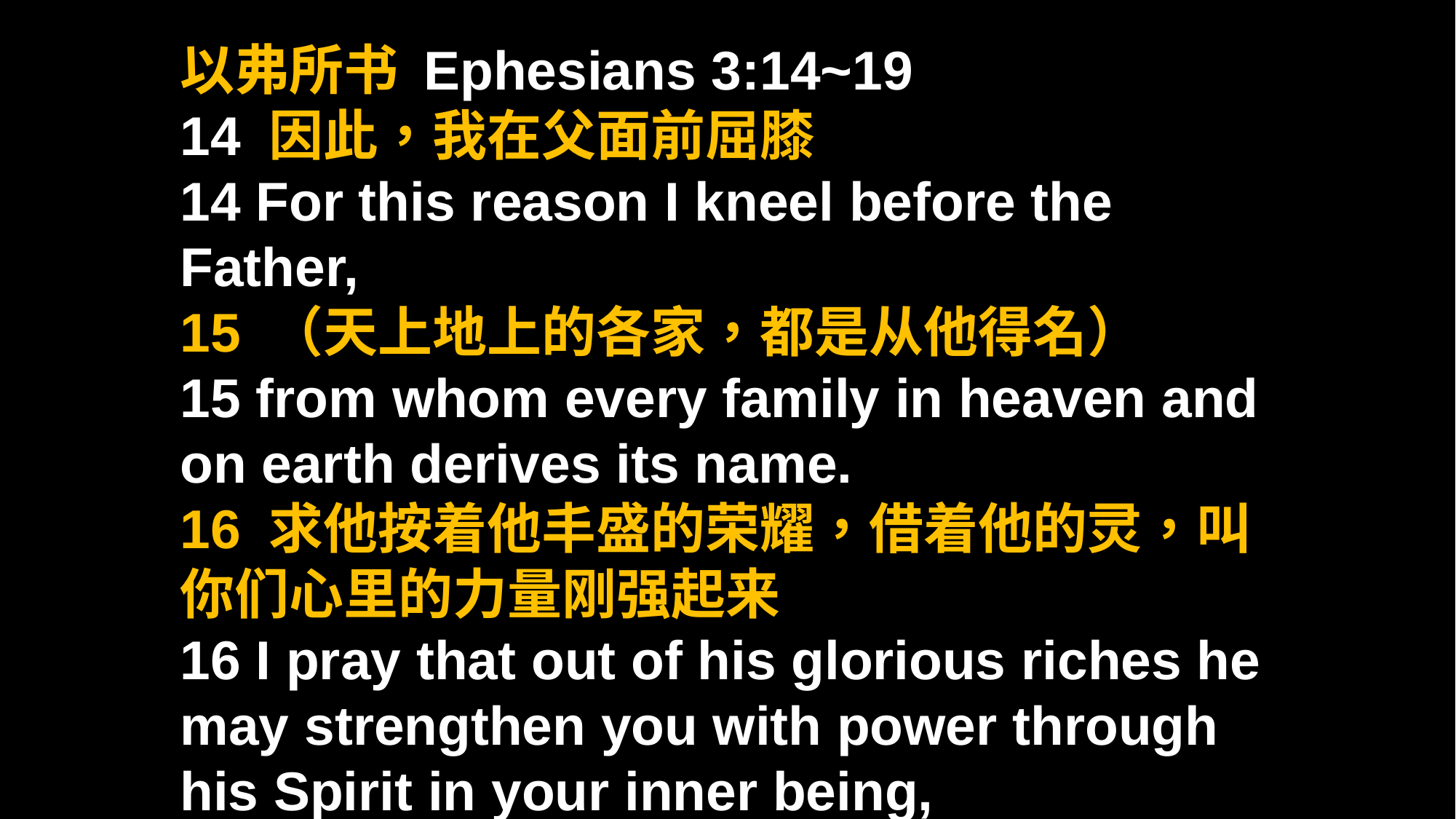

以弗所书 Ephesians 3:14~19
14 因此，我在父面前屈膝
14 For this reason I kneel before the Father,
15 （天上地上的各家，都是从他得名）
15 from whom every family in heaven and on earth derives its name.
16 求他按着他丰盛的荣耀，借着他的灵，叫你们心里的力量刚强起来
16 I pray that out of his glorious riches he may strengthen you with power through his Spirit in your inner being,